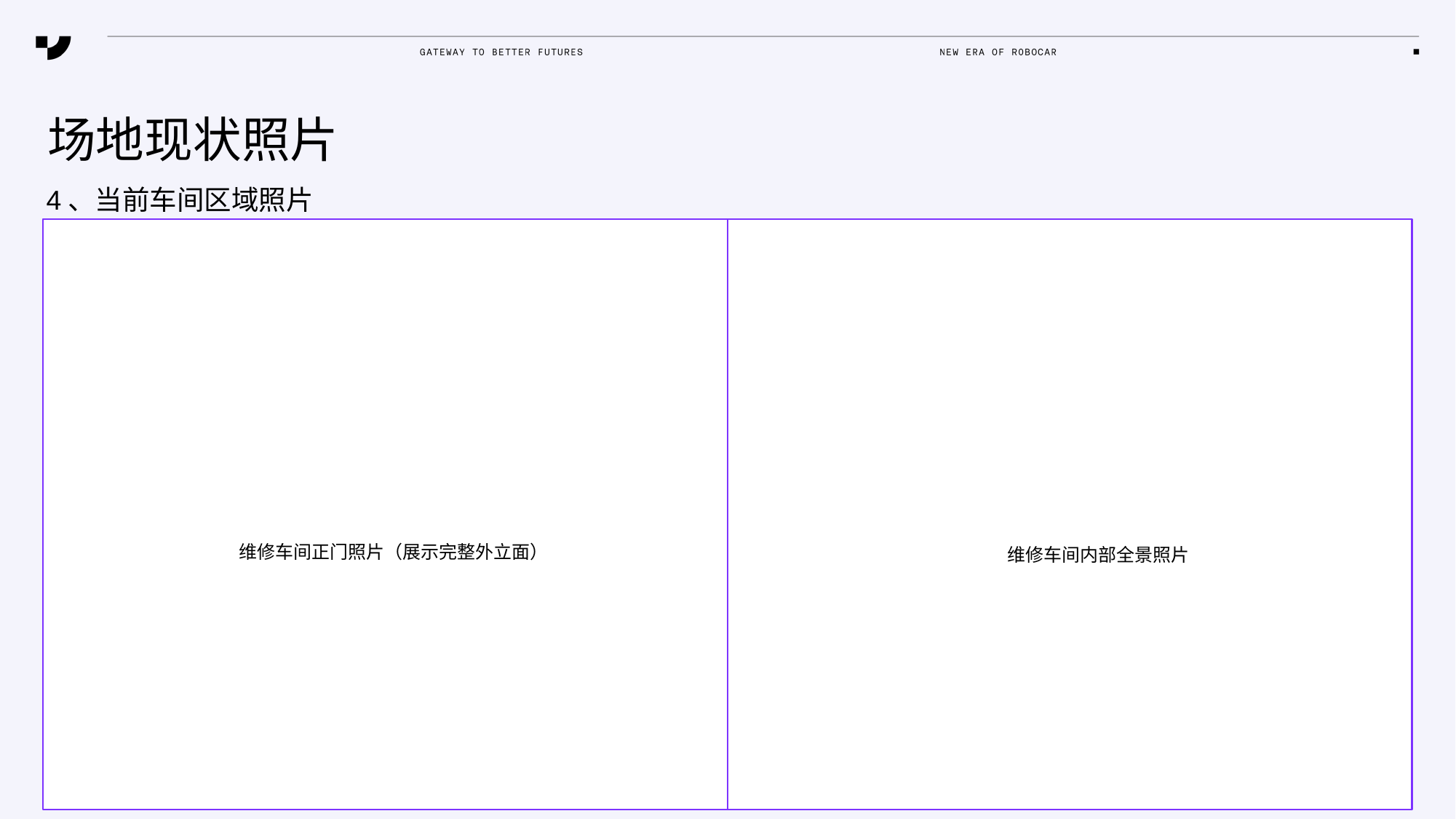

场地现状照片
4、当前车间区域照片

维修车间正门照片（展示完整外立面）
维修车间内部全景照片